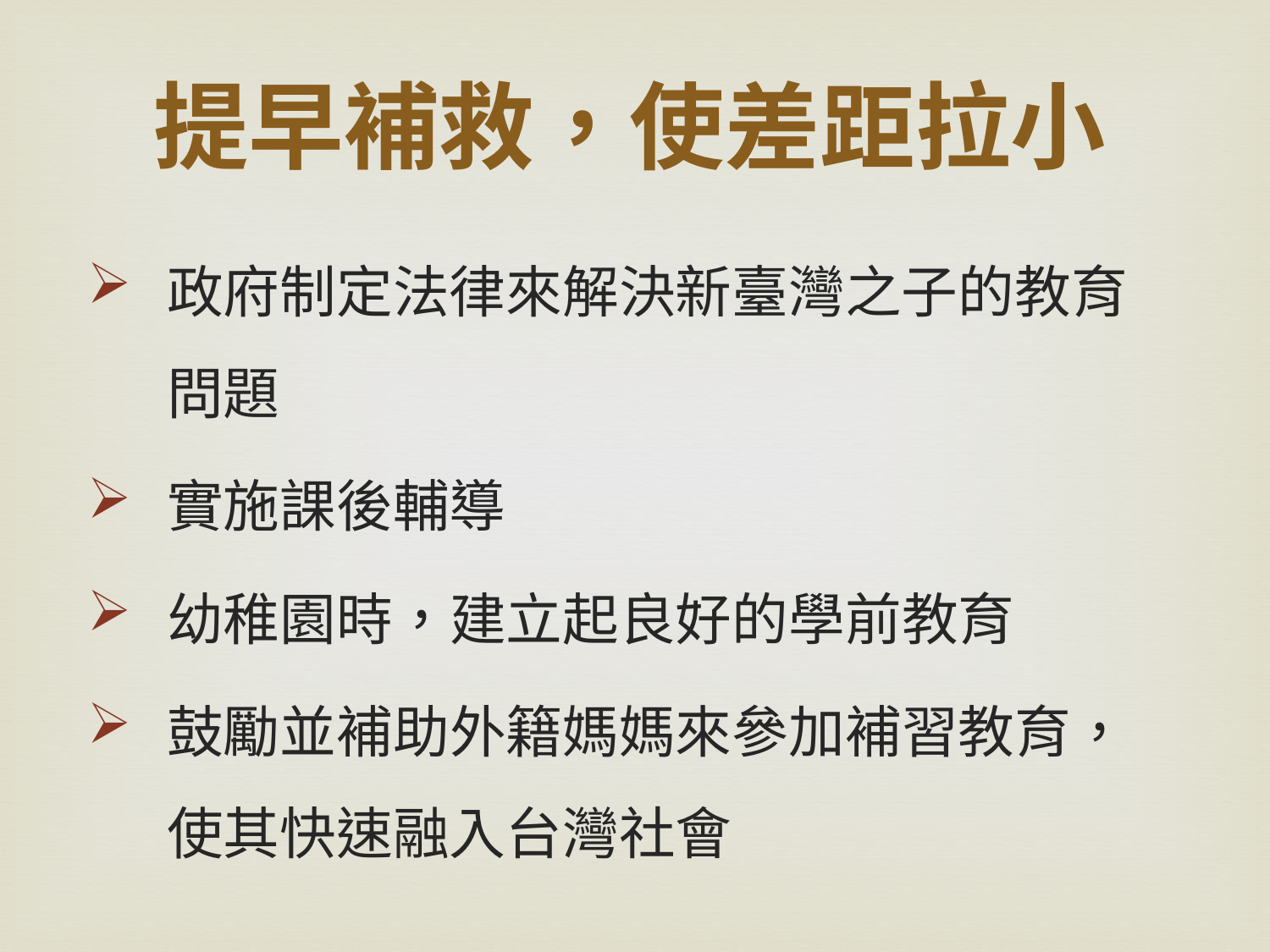

提早補救，使差距拉小
政府制定法律來解決新臺灣之子的教育問題
實施課後輔導
幼稚園時，建立起良好的學前教育
鼓勵並補助外籍媽媽來參加補習教育，使其快速融入台灣社會